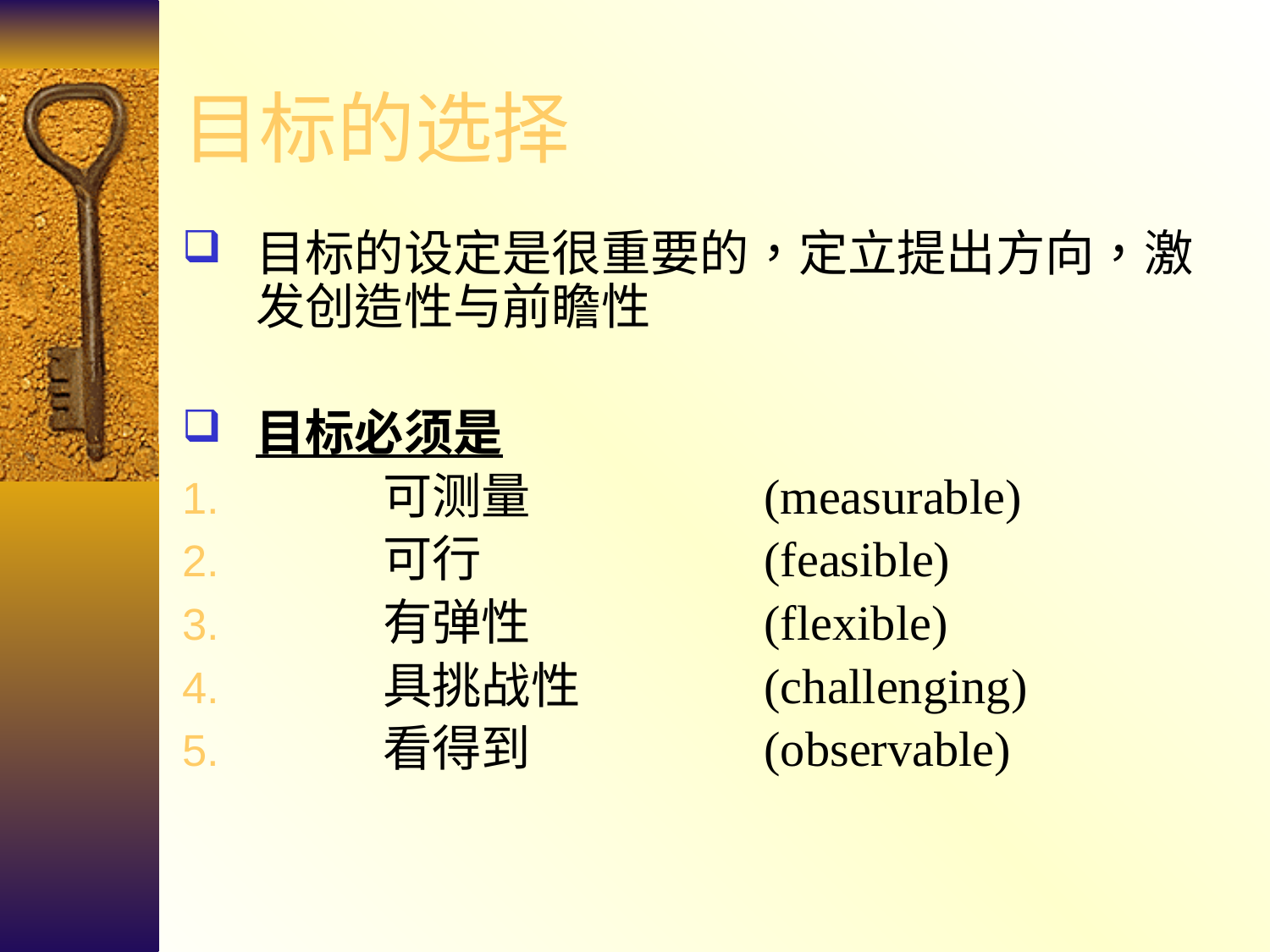

# 目标的选择
目标的设定是很重要的，定立提出方向，激发创造性与前瞻性

目标必须是
	可测量 		(measurable)
	可行 			(feasible)
	有弹性		(flexible)
	具挑战性		(challenging)
	看得到		(observable)